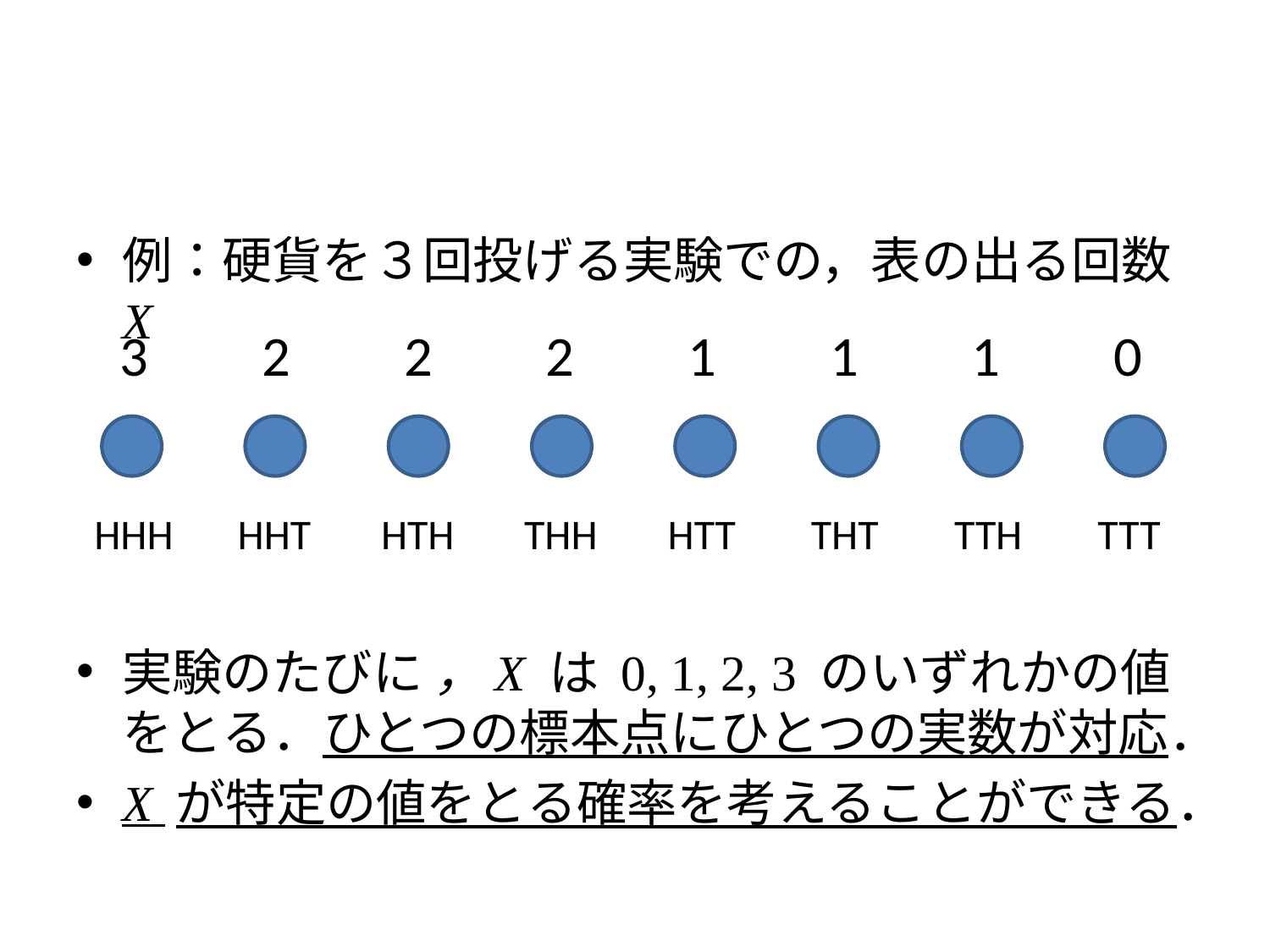

#
例：硬貨を３回投げる実験での，表の出る回数 X

実験のたびに ，X は 0, 1, 2, 3 のいずれかの値をとる．ひとつの標本点にひとつの実数が対応．
X が特定の値をとる確率を考えることができる．
3
2
2
2
1
1
1
0

HHH
HHT
HTH
THH
HTT
THT
TTH
TTT